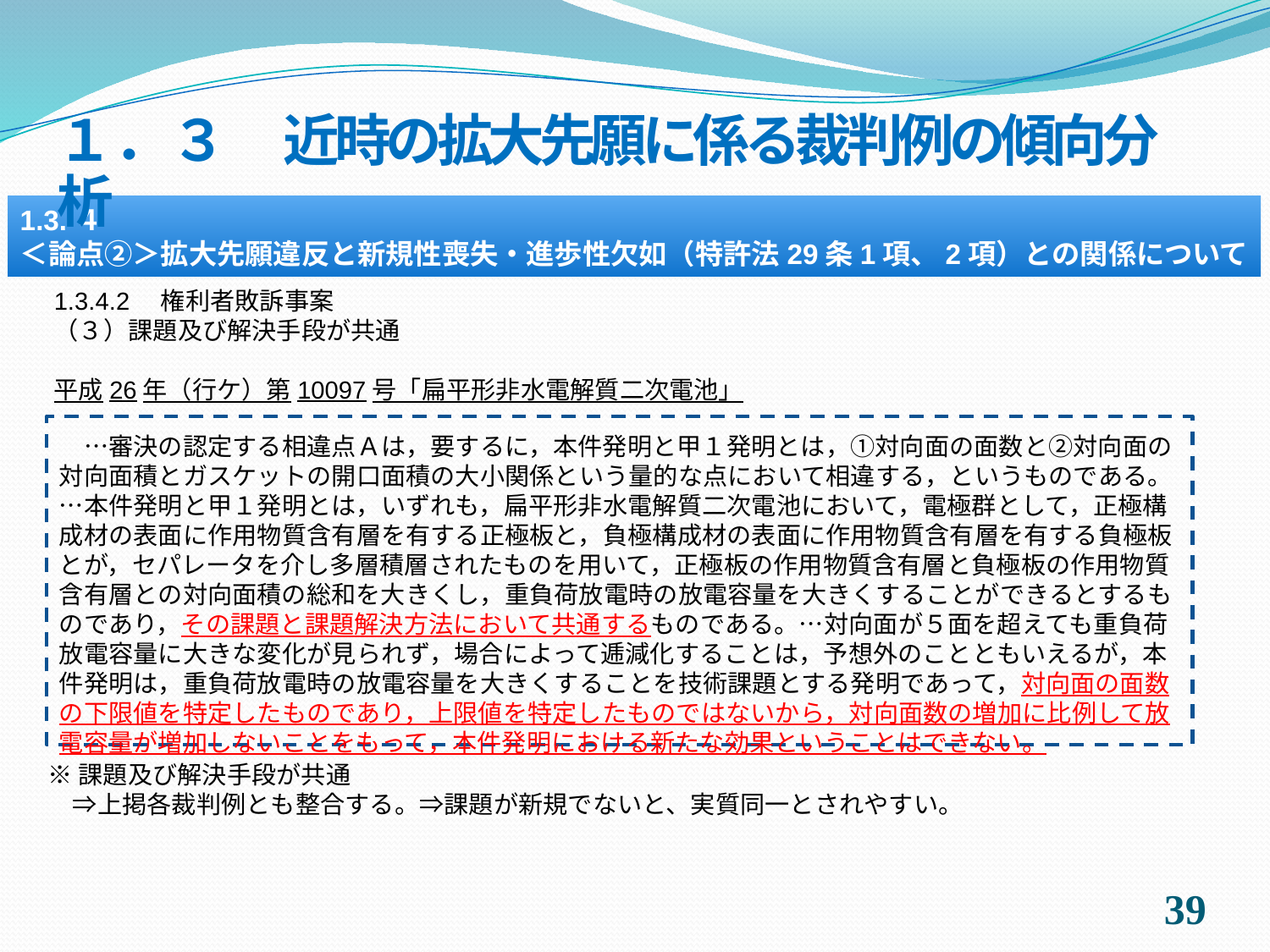

１．３　近時の拡大先願に係る裁判例の傾向分析
1.3.４
＜論点②＞拡大先願違反と新規性喪失・進歩性欠如（特許法29条1項、2項）との関係について
1.3.4.2　権利者敗訴事案
（３）課題及び解決手段が共通

平成26年（行ケ）第10097号「扁平形非水電解質二次電池」

　…審決の認定する相違点Ａは，要するに，本件発明と甲１発明とは，①対向面の面数と②対向面の対向面積とガスケットの開口面積の大小関係という量的な点において相違する，というものである。…本件発明と甲１発明とは，いずれも，扁平形非水電解質二次電池において，電極群として，正極構成材の表面に作用物質含有層を有する正極板と，負極構成材の表面に作用物質含有層を有する負極板とが，セパレータを介し多層積層されたものを用いて，正極板の作用物質含有層と負極板の作用物質含有層との対向面積の総和を大きくし，重負荷放電時の放電容量を大きくすることができるとするものであり，その課題と課題解決方法において共通するものである。…対向面が５面を超えても重負荷放電容量に大きな変化が見られず，場合によって逓減化することは，予想外のことともいえるが，本件発明は，重負荷放電時の放電容量を大きくすることを技術課題とする発明であって，対向面の面数の下限値を特定したものであり，上限値を特定したものではないから，対向面数の増加に比例して放電容量が増加しないことをもって，本件発明における新たな効果ということはできない。
※課題及び解決手段が共通
　⇒上掲各裁判例とも整合する。⇒課題が新規でないと、実質同一とされやすい。
39